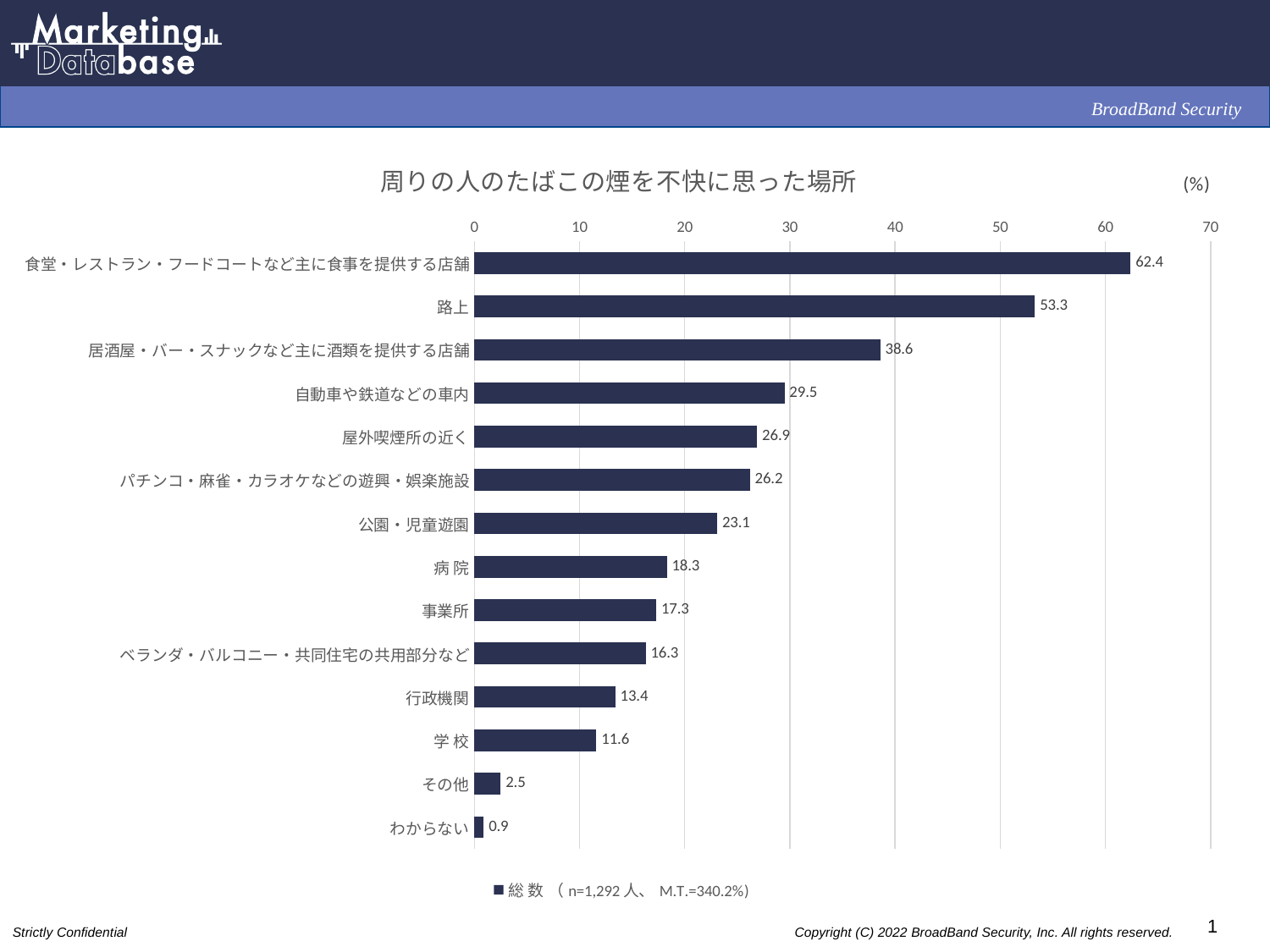

### Chart: 周りの人のたばこの煙を不快に思った場所

| Category | 総 数 （n=1,292人、M.T.=340.2%) |
|---|---|
| 食堂・レストラン・フードコートなど主に食事を提供する店舗 | 62.4 |
| 路上 | 53.3 |
| 居酒屋・バー・スナックなど主に酒類を提供する店舗 | 38.6 |
| 自動車や鉄道などの車内 | 29.5 |
| 屋外喫煙所の近く | 26.9 |
| パチンコ・麻雀・カラオケなどの遊興・娯楽施設 | 26.2 |
| 公園・児童遊園 | 23.1 |
| 病 院 | 18.3 |
| 事業所 | 17.3 |
| ベランダ・バルコニー・共同住宅の共用部分など | 16.3 |
| 行政機関 | 13.4 |
| 学 校 | 11.6 |
| その他 | 2.5 |
| わからない | 0.9 |